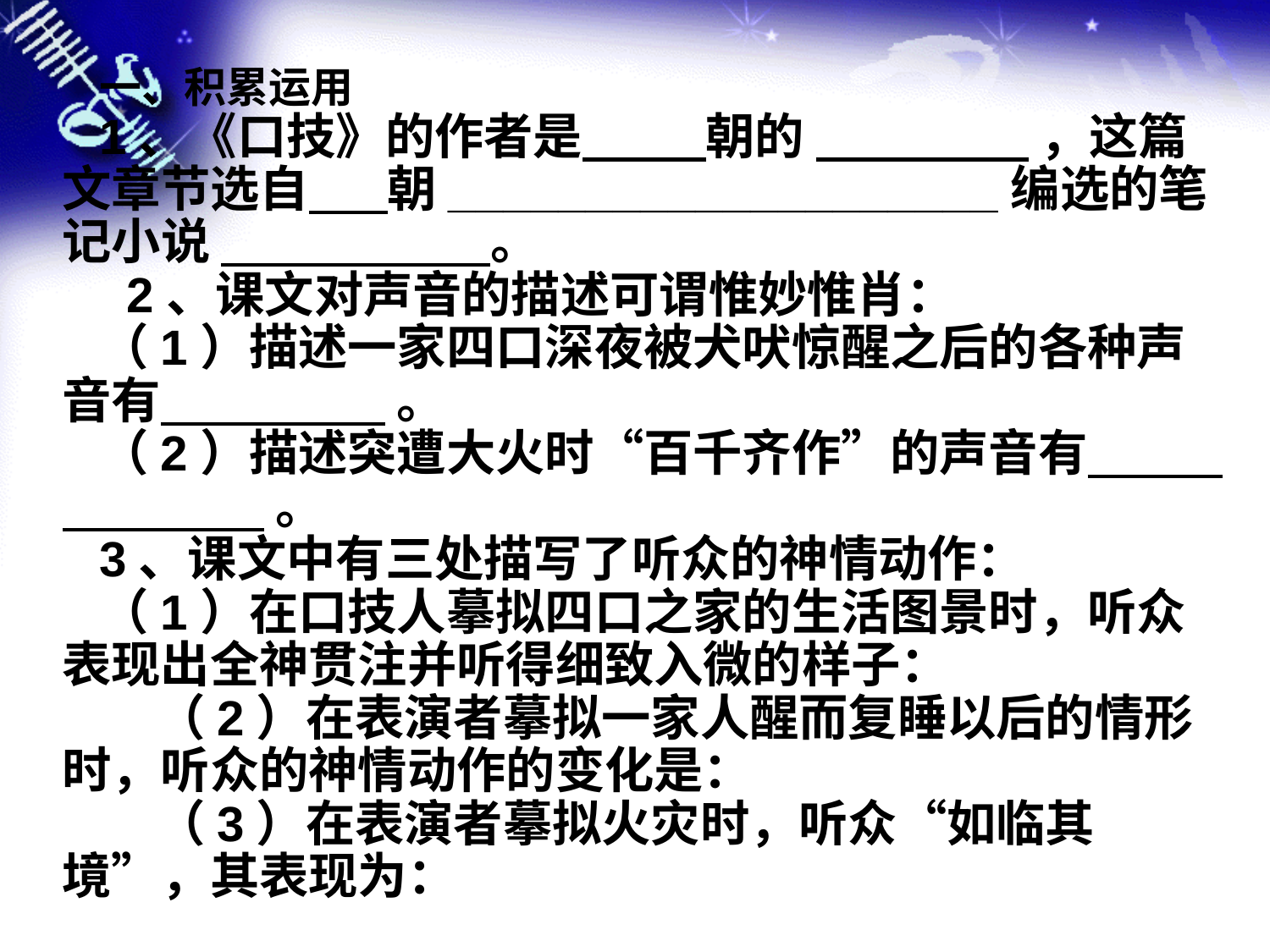

一、积累运用
1、《口技》的作者是           朝的                     ，这篇文章节选自       朝____________________编选的笔记小说                         。
  2、课文对声音的描述可谓惟妙惟肖：
（1）描述一家四口深夜被犬吠惊醒之后的各种声音有                     。
（2）描述突遭大火时“百千齐作”的声音有                                。
3、课文中有三处描写了听众的神情动作：
（1）在口技人摹拟四口之家的生活图景时，听众表现出全神贯注并听得细致入微的样子：
    （2）在表演者摹拟一家人醒而复睡以后的情形时，听众的神情动作的变化是：
    （3）在表演者摹拟火灾时，听众“如临其境”，其表现为：